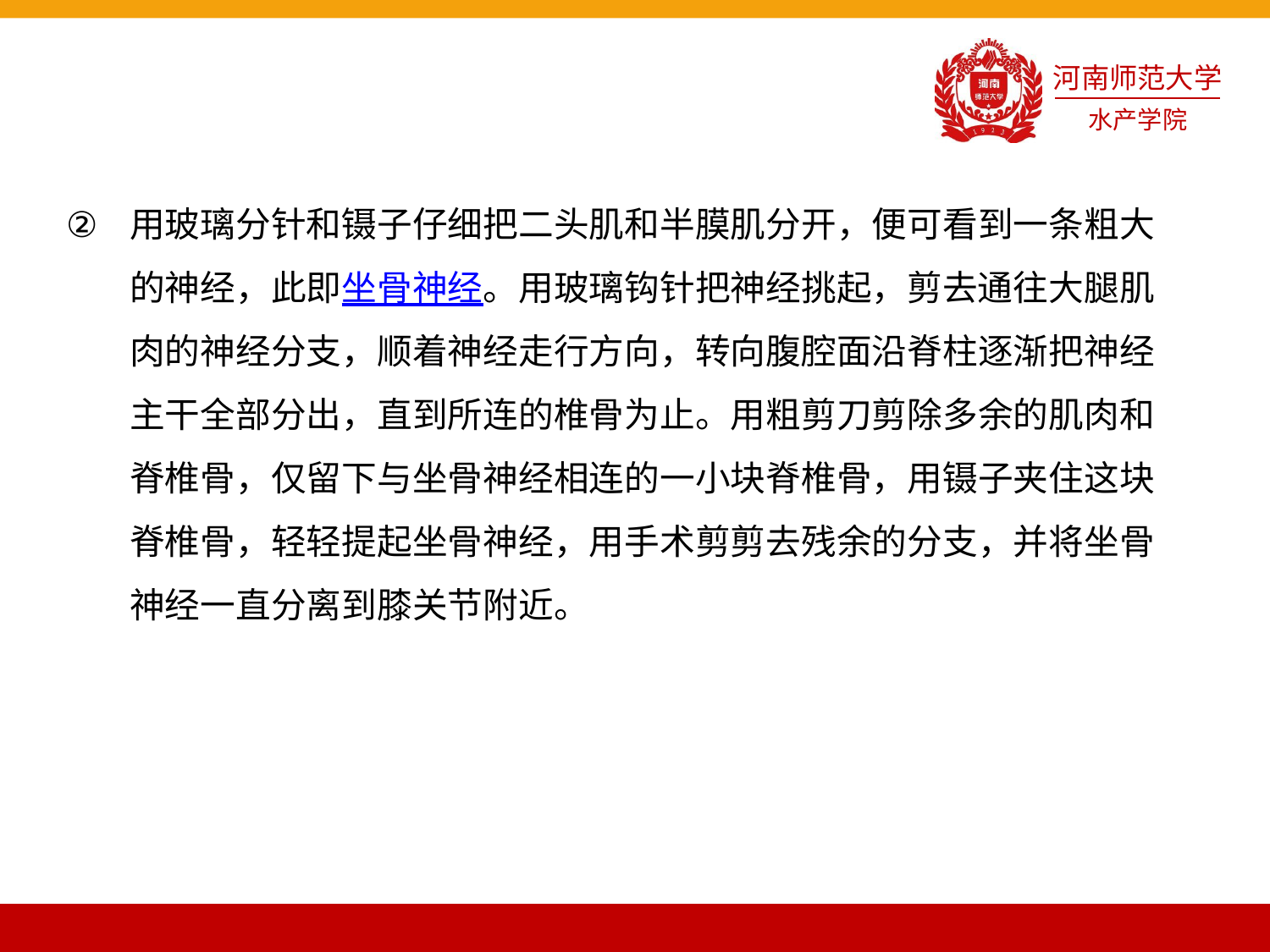

用玻璃分针和镊子仔细把二头肌和半膜肌分开，便可看到一条粗大的神经，此即坐骨神经。用玻璃钩针把神经挑起，剪去通往大腿肌肉的神经分支，顺着神经走行方向，转向腹腔面沿脊柱逐渐把神经主干全部分出，直到所连的椎骨为止。用粗剪刀剪除多余的肌肉和脊椎骨，仅留下与坐骨神经相连的一小块脊椎骨，用镊子夹住这块脊椎骨，轻轻提起坐骨神经，用手术剪剪去残余的分支，并将坐骨神经一直分离到膝关节附近。